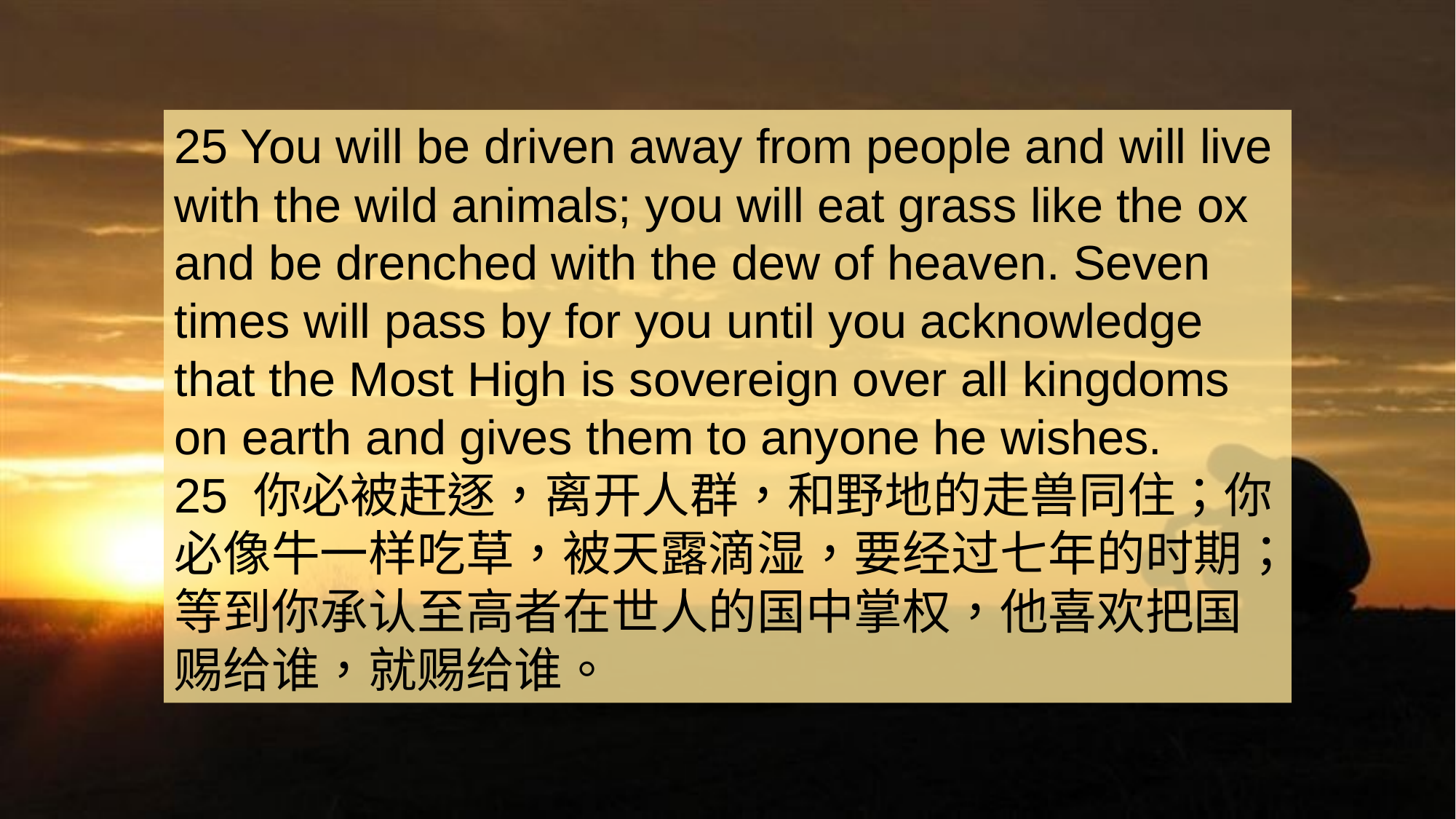

25 You will be driven away from people and will live with the wild animals; you will eat grass like the ox and be drenched with the dew of heaven. Seven times will pass by for you until you acknowledge that the Most High is sovereign over all kingdoms on earth and gives them to anyone he wishes.
25 你必被赶逐，离开人群，和野地的走兽同住；你必像牛一样吃草，被天露滴湿，要经过七年的时期；等到你承认至高者在世人的国中掌权，他喜欢把国赐给谁，就赐给谁。